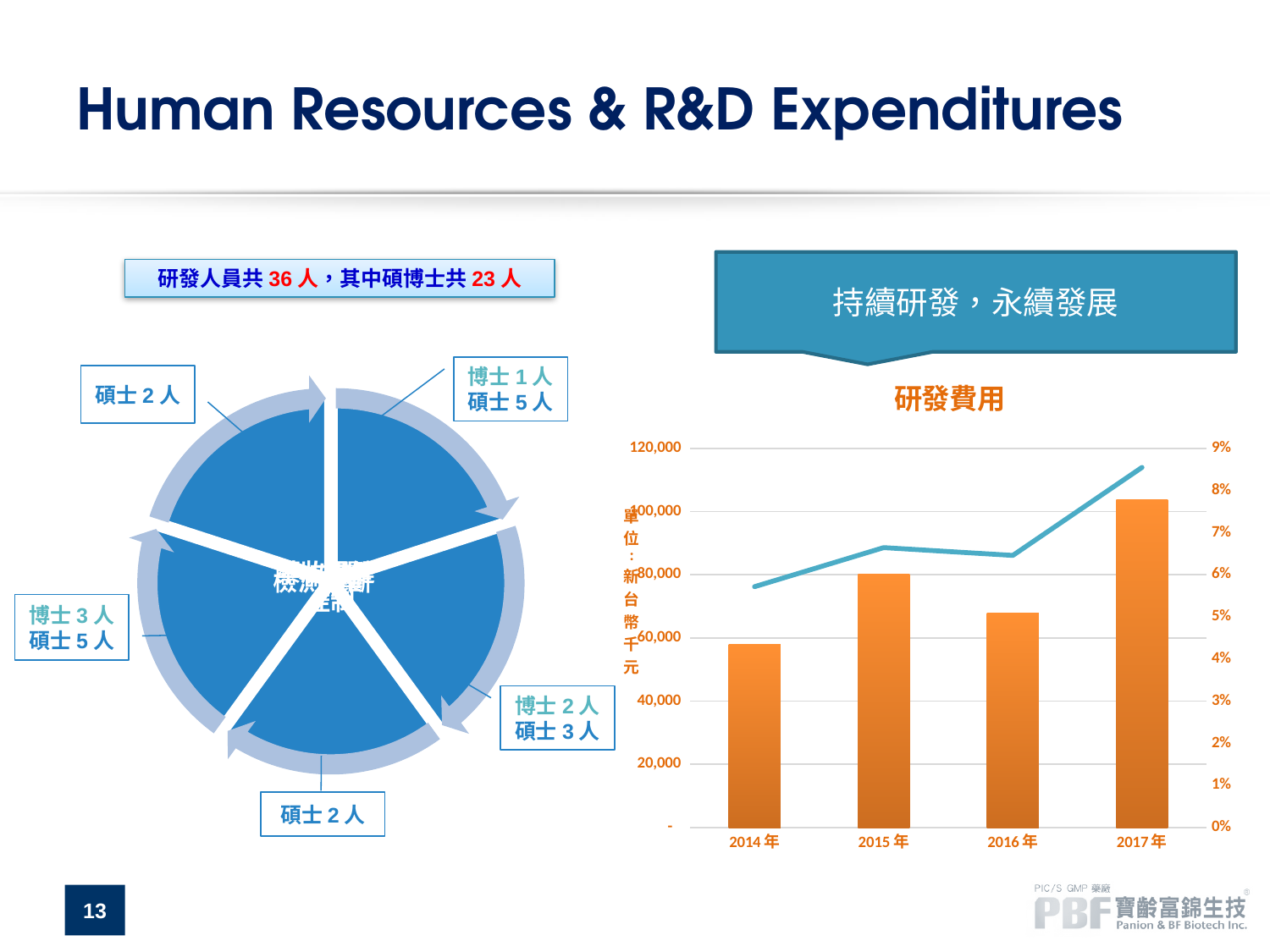

# Human Resources & R&D Expenditures
持續研發，永續發展
研發人員共36人，其中碩博士共23人
博士1人
碩士5人

### Chart: 研發費用

| Category | 研發費用 | 佔營業收入% |
|---|---|---|
| 2014年 | 57987.0 | 0.057163558933562036 |
| 2015年 | 80063.0 | 0.06643873981901391 |
| 2016年 | 67774.0 | 0.06459305062873721 |
| 2017年 | 103636.0 | 0.08547454056898351 |
碩士2人
新藥開發
西藥
感染
控制
檢測診斷
藥妝保健
博士3人
碩士5人
博士2人
碩士3人
碩士2人
13